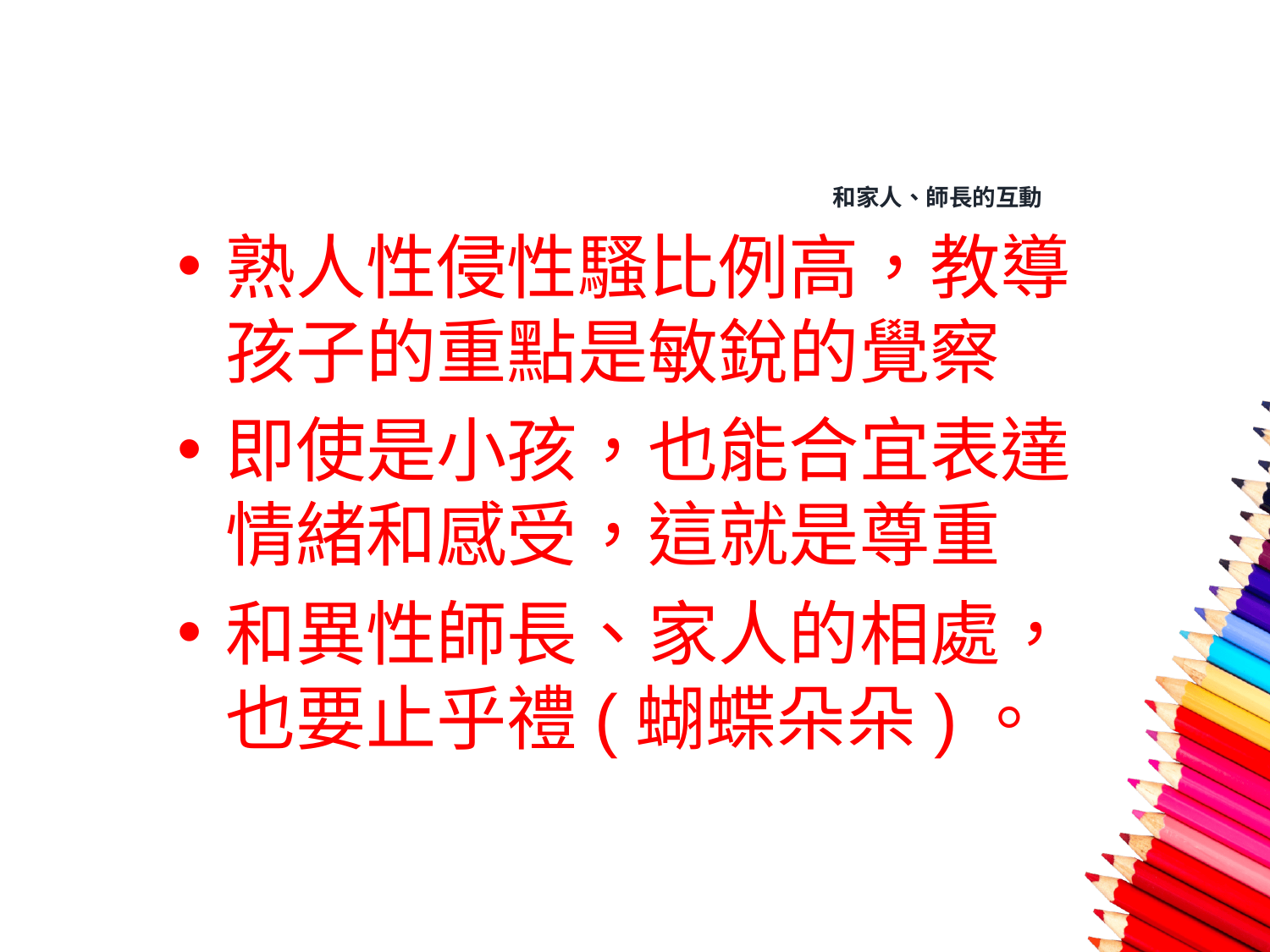

# 和家人、師長的互動
熟人性侵性騷比例高，教導孩子的重點是敏銳的覺察
即使是小孩，也能合宜表達情緒和感受，這就是尊重
和異性師長、家人的相處，也要止乎禮(蝴蝶朵朵)。

54